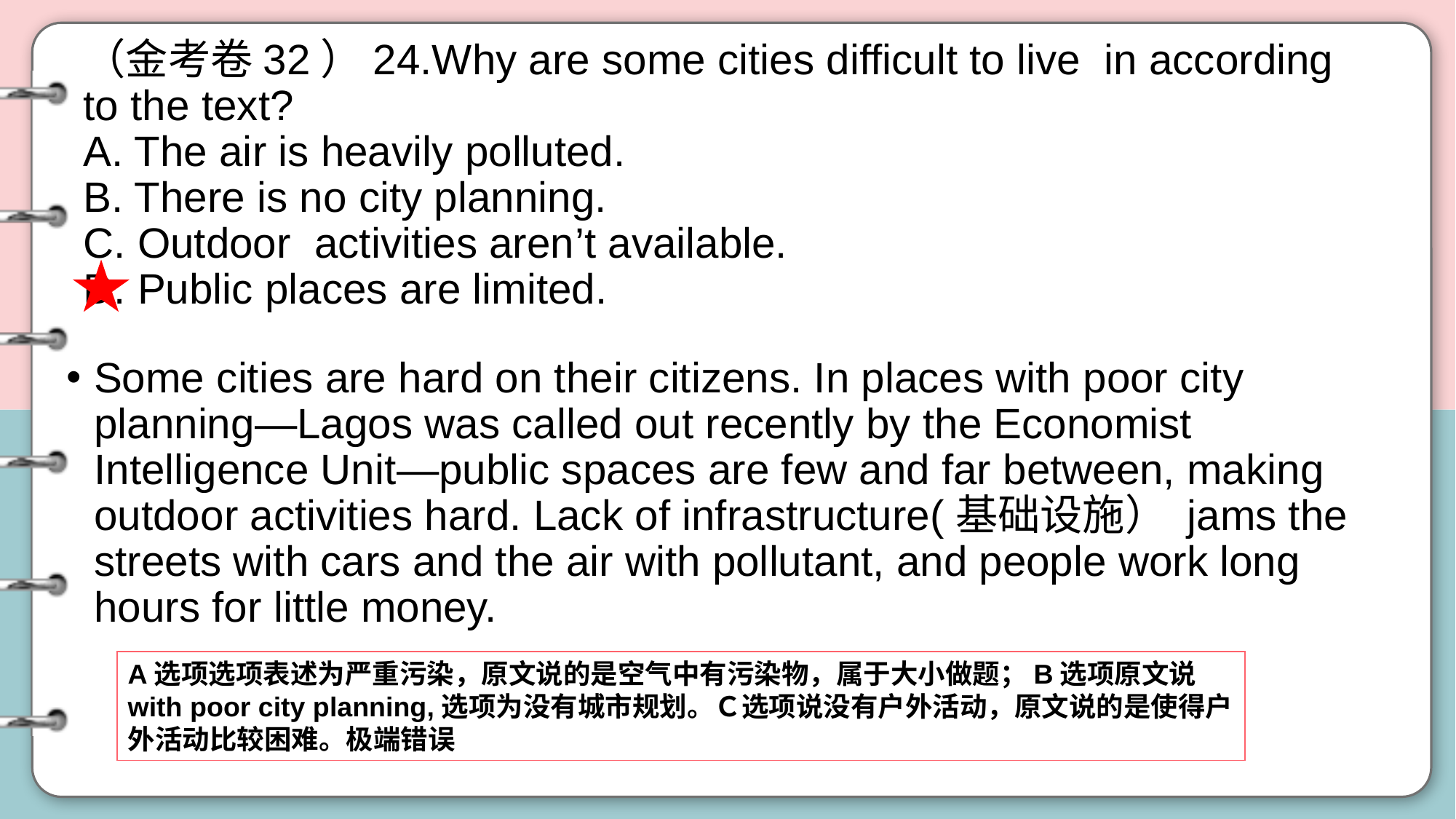

（金考卷32）24.Why are some cities difficult to live  in according to the text?
A. The air is heavily polluted.
B. There is no city planning.
C. Outdoor  activities aren’t available.
D. Public places are limited.

Some cities are hard on their citizens. In places with poor city planning—Lagos was called out recently by the Economist Intelligence Unit—public spaces are few and far between, making outdoor activities hard. Lack of infrastructure(基础设施） jams the streets with cars and the air with pollutant, and people work long hours for little money.
A选项选项表述为严重污染，原文说的是空气中有污染物，属于大小做题；B选项原文说with poor city planning,选项为没有城市规划。Ｃ选项说没有户外活动，原文说的是使得户外活动比较困难。极端错误